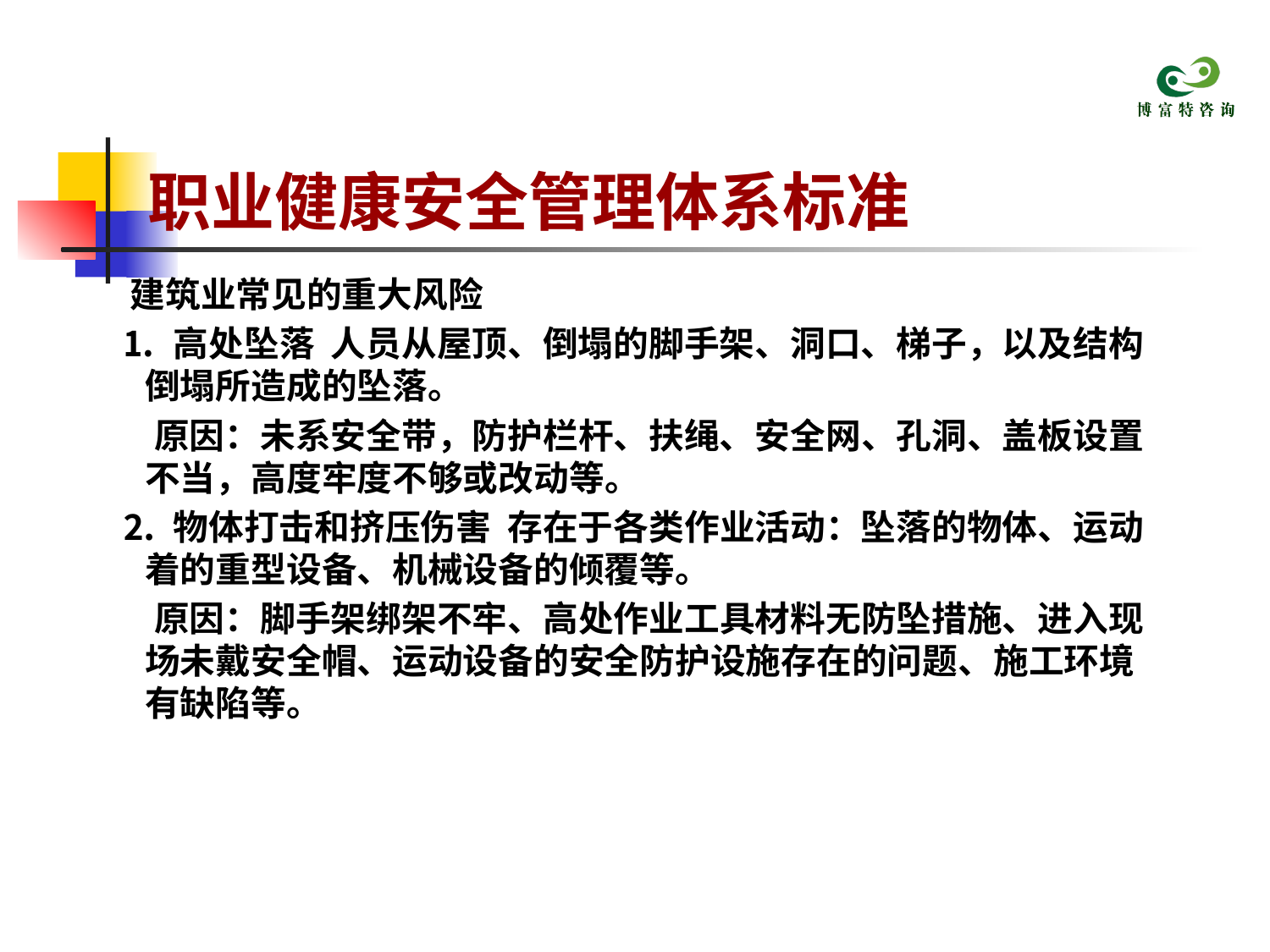

# 职业健康安全管理体系标准
   建筑业常见的重大风险
   ⒈ 高处坠落  人员从屋顶、倒塌的脚手架、洞口、梯子，以及结构倒塌所造成的坠落。
      原因：未系安全带，防护栏杆、扶绳、安全网、孔洞、盖板设置不当，高度牢度不够或改动等。
   ⒉ 物体打击和挤压伤害  存在于各类作业活动：坠落的物体、运动着的重型设备、机械设备的倾覆等。
      原因：脚手架绑架不牢、高处作业工具材料无防坠措施、进入现场未戴安全帽、运动设备的安全防护设施存在的问题、施工环境有缺陷等。

57